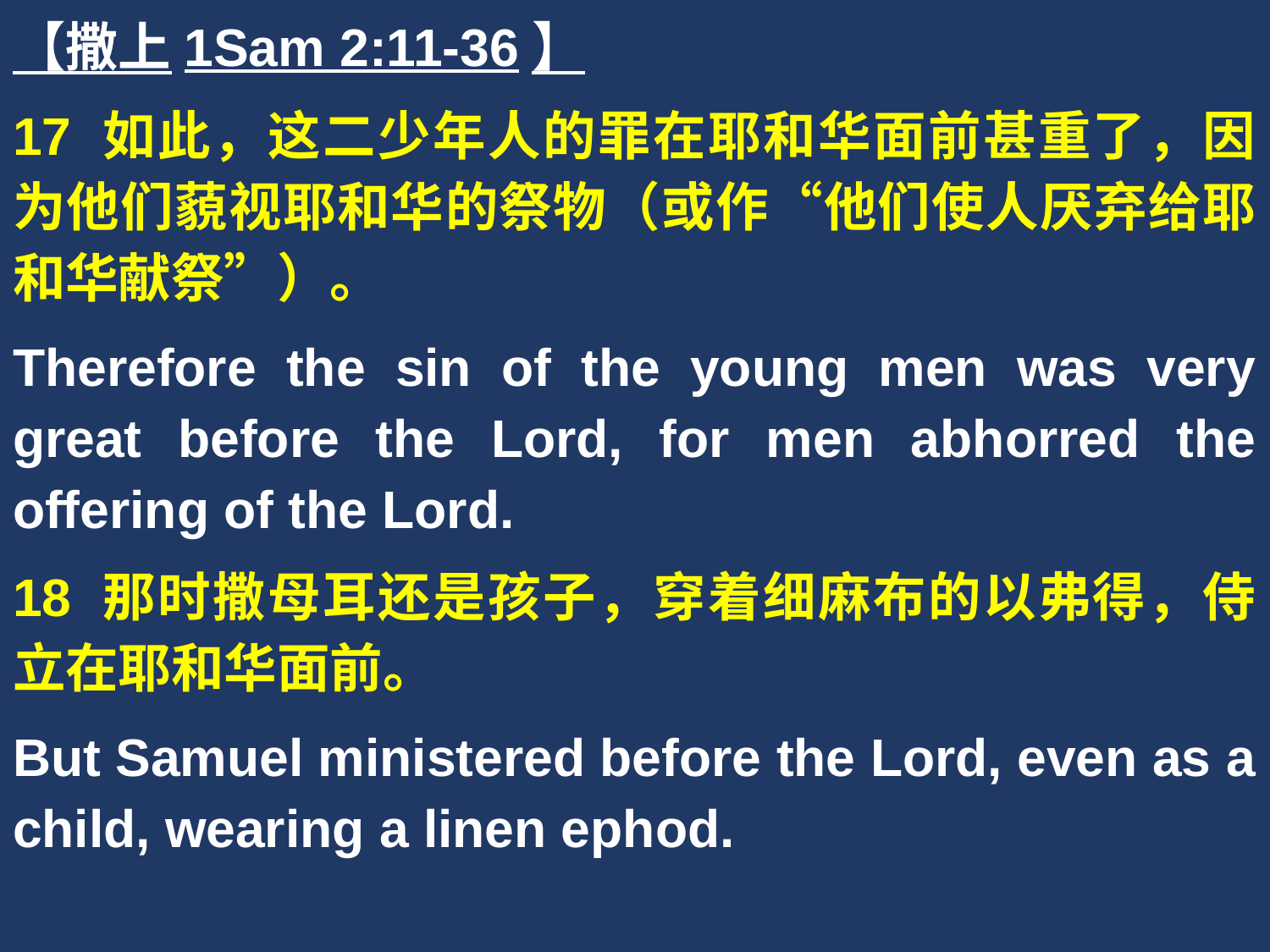

【撒上1Sam 2:11-36】
17 如此，这二少年人的罪在耶和华面前甚重了，因为他们藐视耶和华的祭物（或作“他们使人厌弃给耶和华献祭”）。
Therefore the sin of the young men was very great before the Lord, for men abhorred the offering of the Lord.
18 那时撒母耳还是孩子，穿着细麻布的以弗得，侍立在耶和华面前。
But Samuel ministered before the Lord, even as a child, wearing a linen ephod.